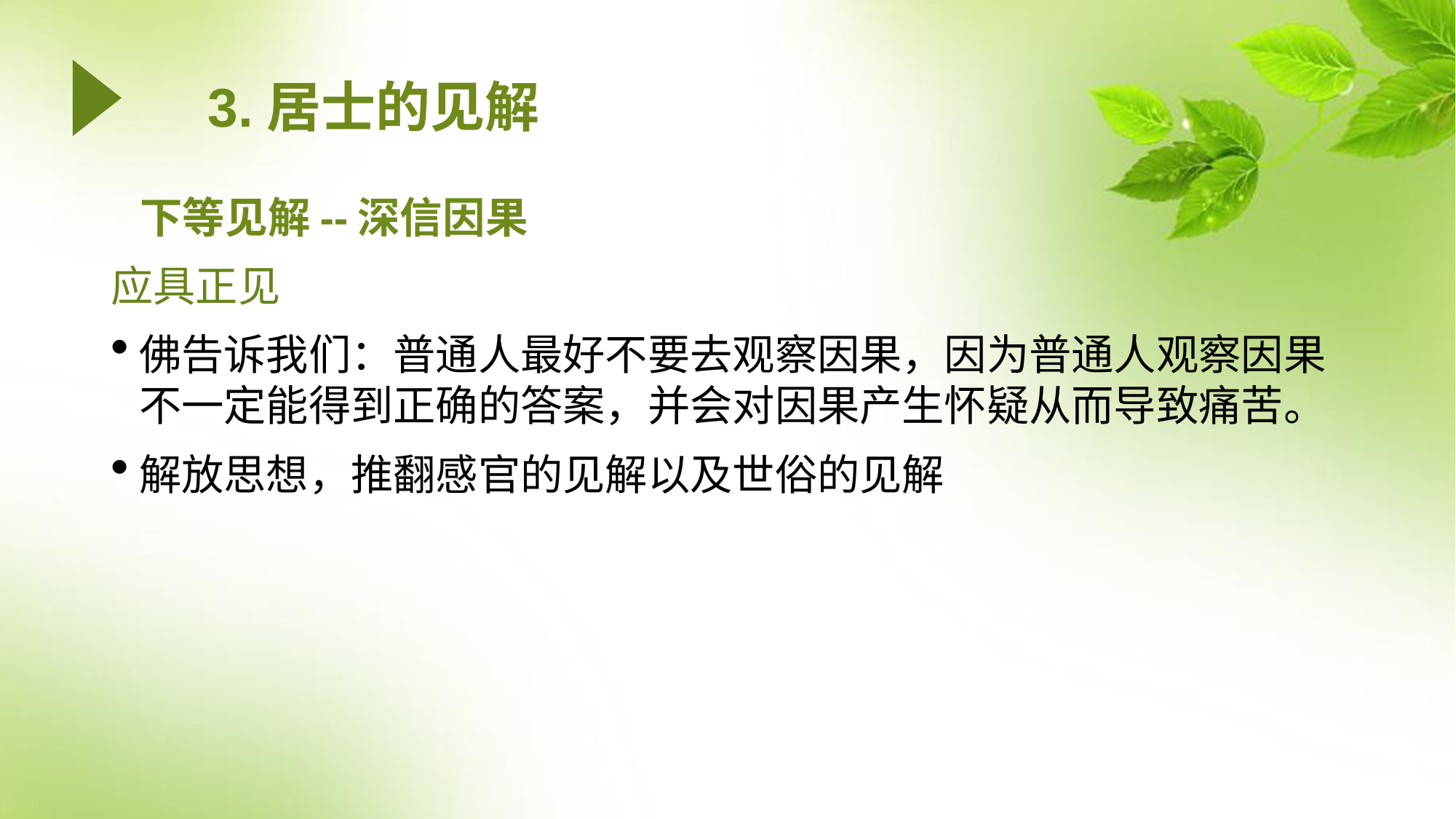

3.居士的见解
# 下等见解--深信因果
应具正见
佛告诉我们：普通人最好不要去观察因果，因为普通人观察因果不一定能得到正确的答案，并会对因果产生怀疑从而导致痛苦。
解放思想，推翻感官的见解以及世俗的见解